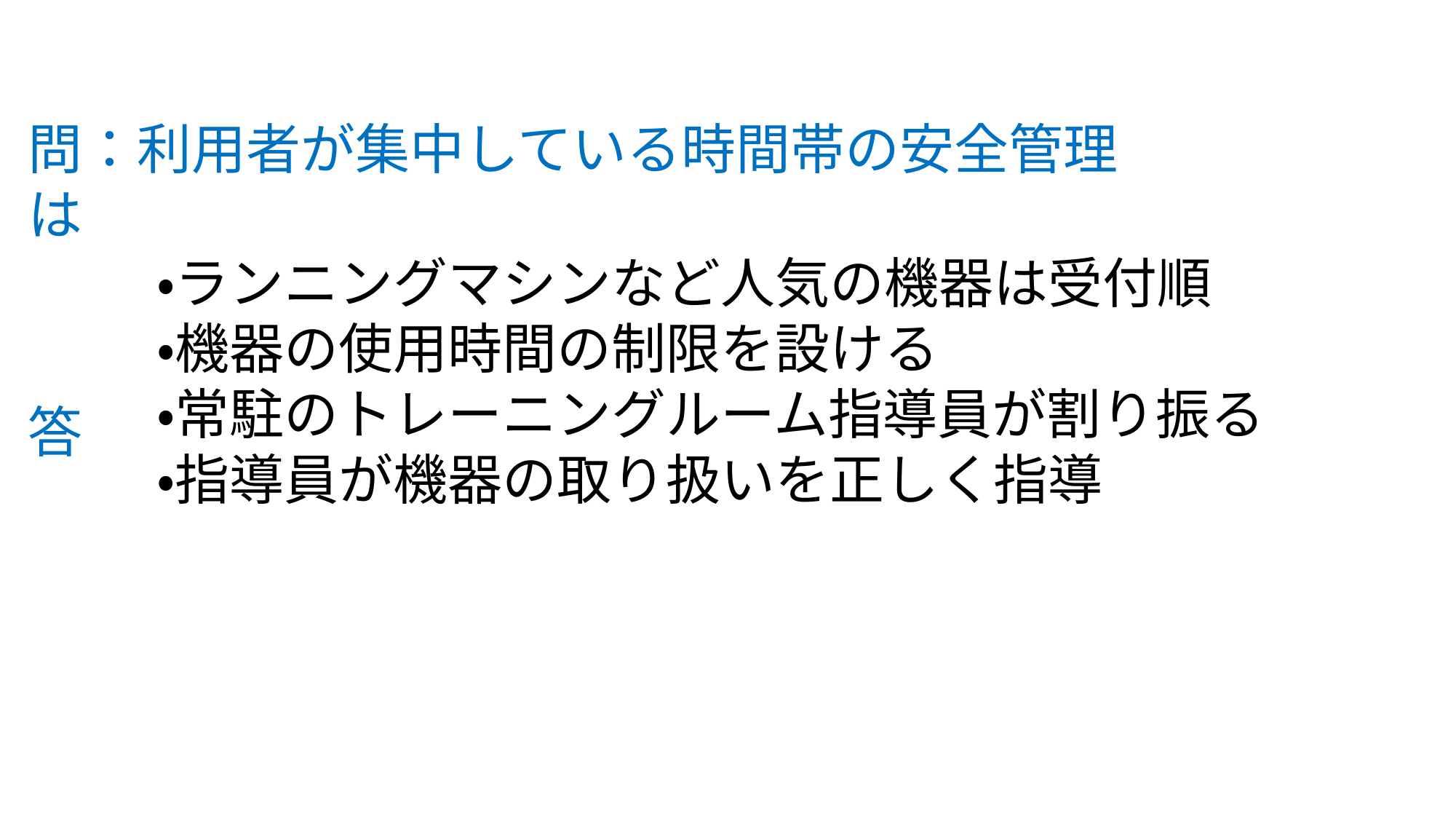

問：利用者が集中している時間帯の安全管理は
・ランニングマシンなど人気の機器は受付順
・機器の使用時間の制限を設ける
・常駐のトレーニングルーム指導員が割り振る
・指導員が機器の取り扱いを正しく指導
答